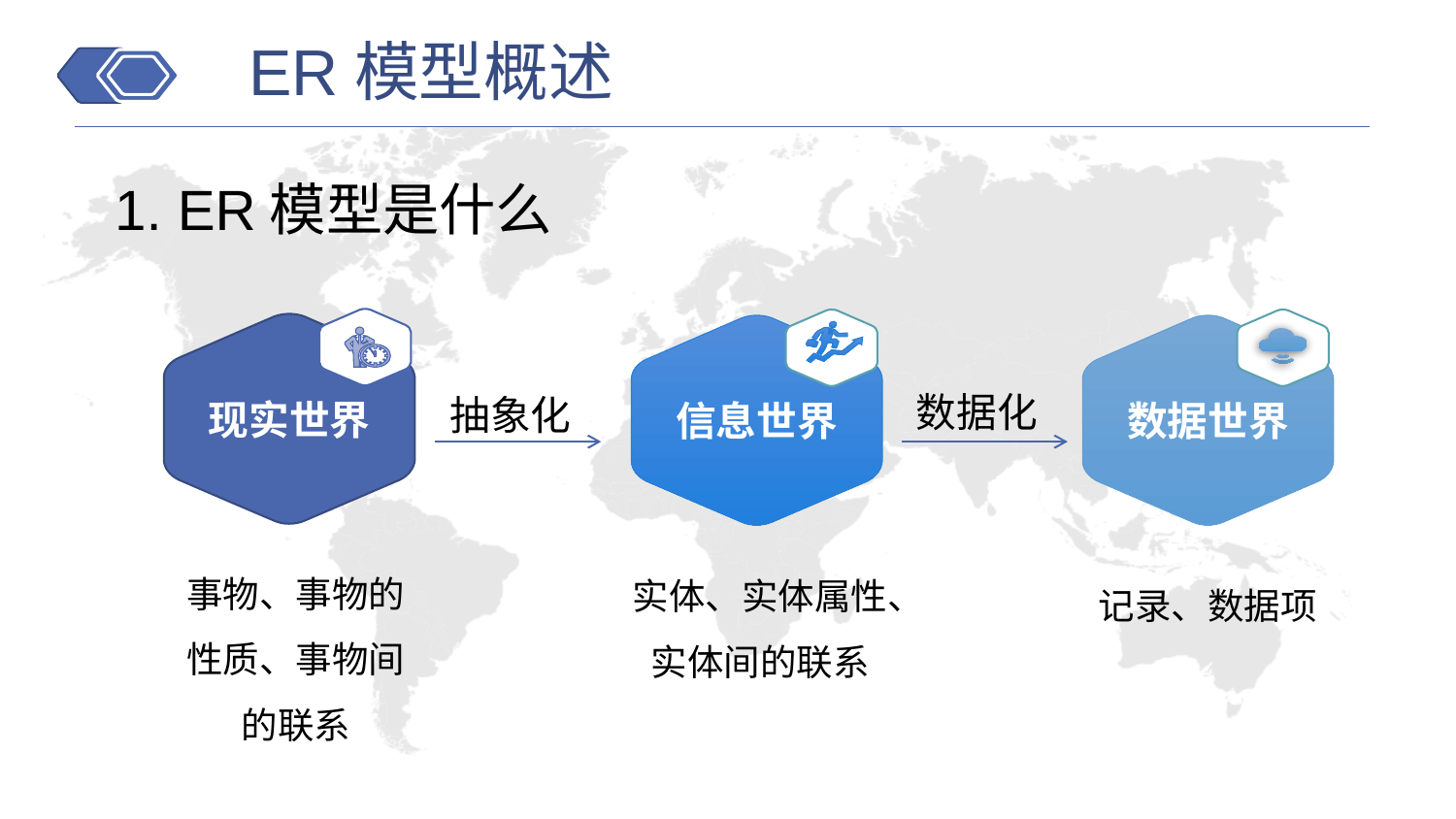

ER模型概述

1. ER模型是什么

现实世界
信息世界
数据世界

数据化
抽象化
事物、事物的性质、事物间的联系
实体、实体属性、实体间的联系
记录、数据项